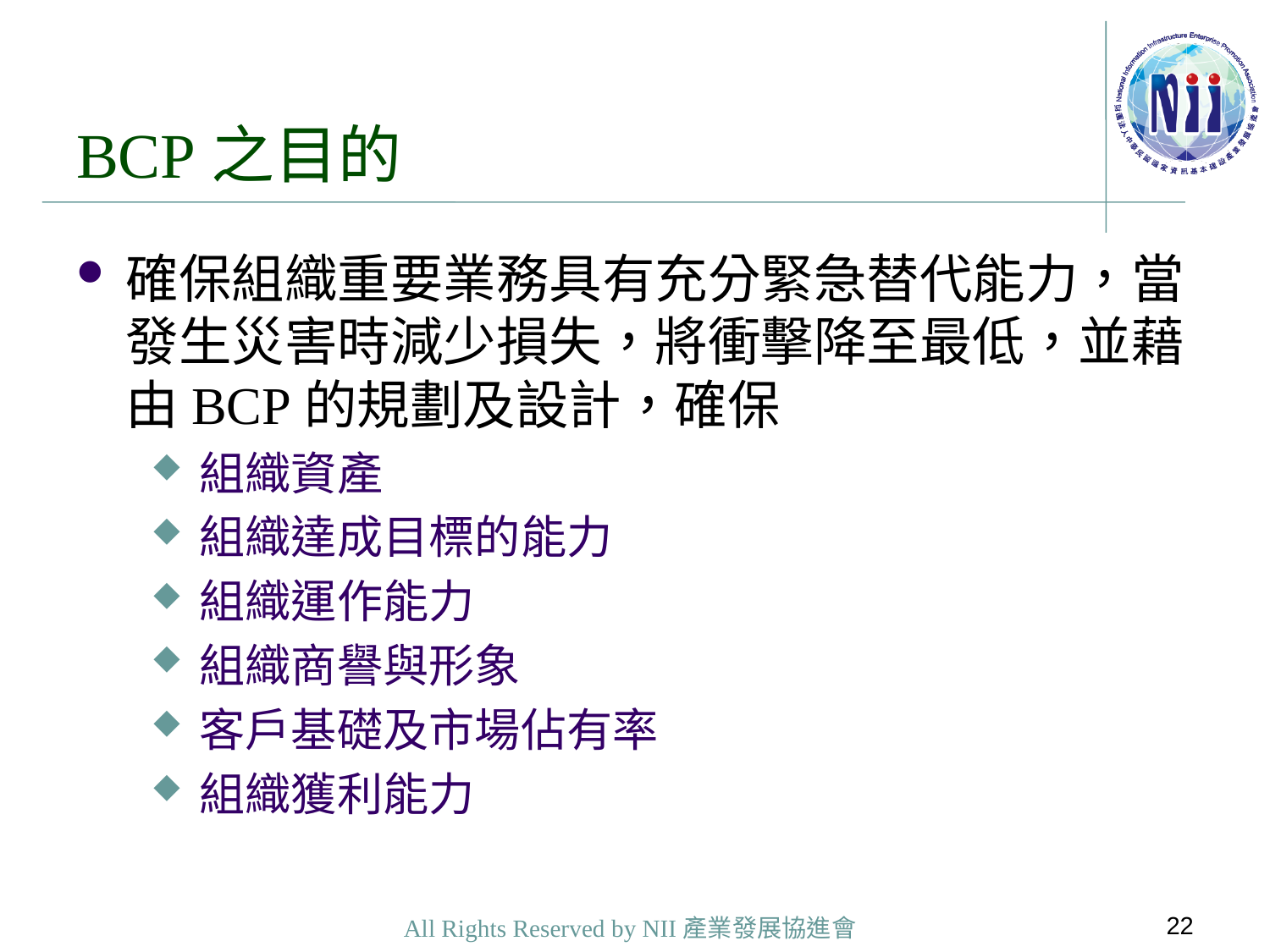

# BCP之目的
確保組織重要業務具有充分緊急替代能力，當發生災害時減少損失，將衝擊降至最低，並藉由BCP的規劃及設計，確保
組織資產
組織達成目標的能力
組織運作能力
組織商譽與形象
客戶基礎及市場佔有率
組織獲利能力
22
All Rights Reserved by NII產業發展協進會